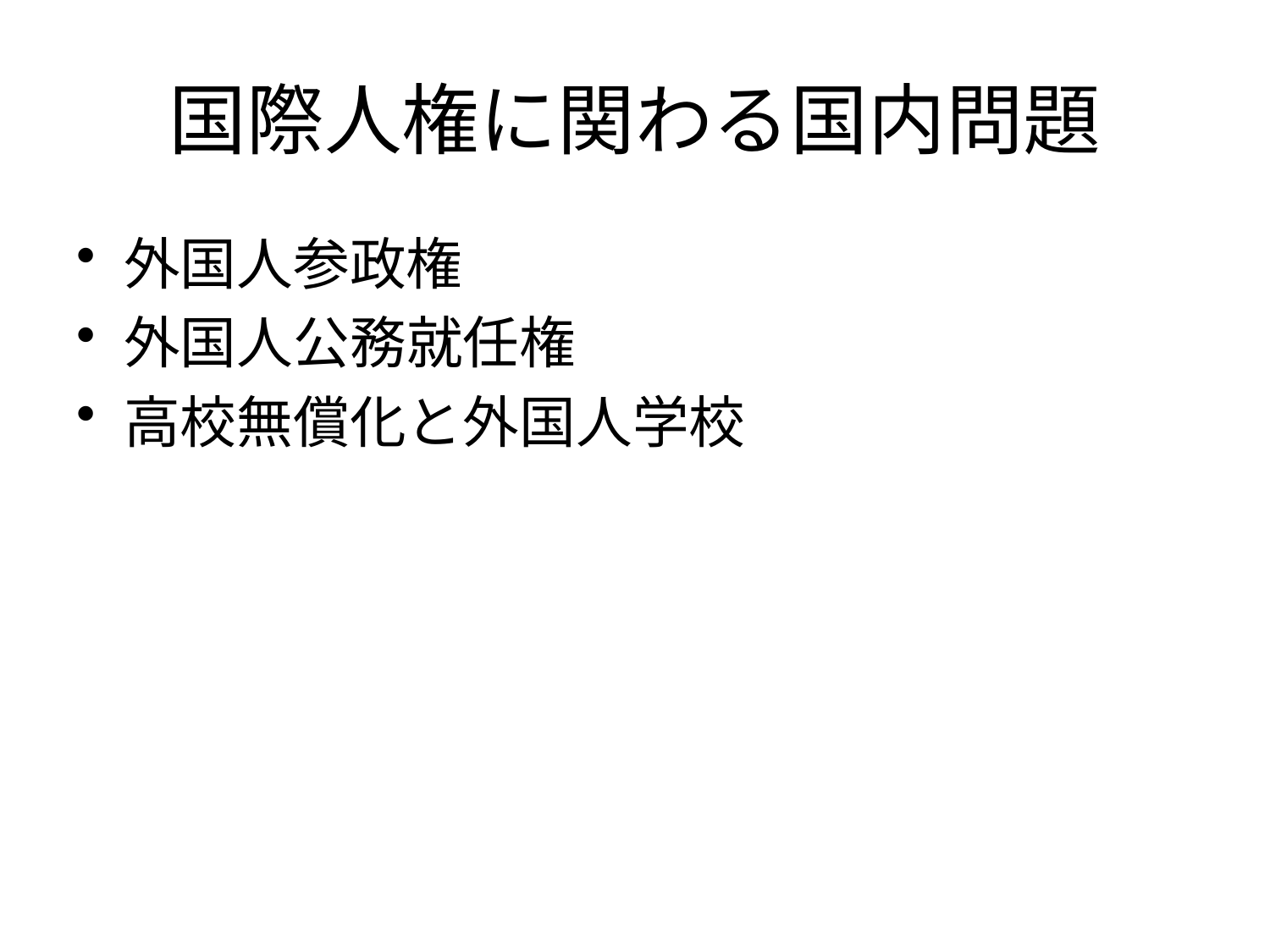

# 国際人権に関わる国内問題
外国人参政権
外国人公務就任権
高校無償化と外国人学校